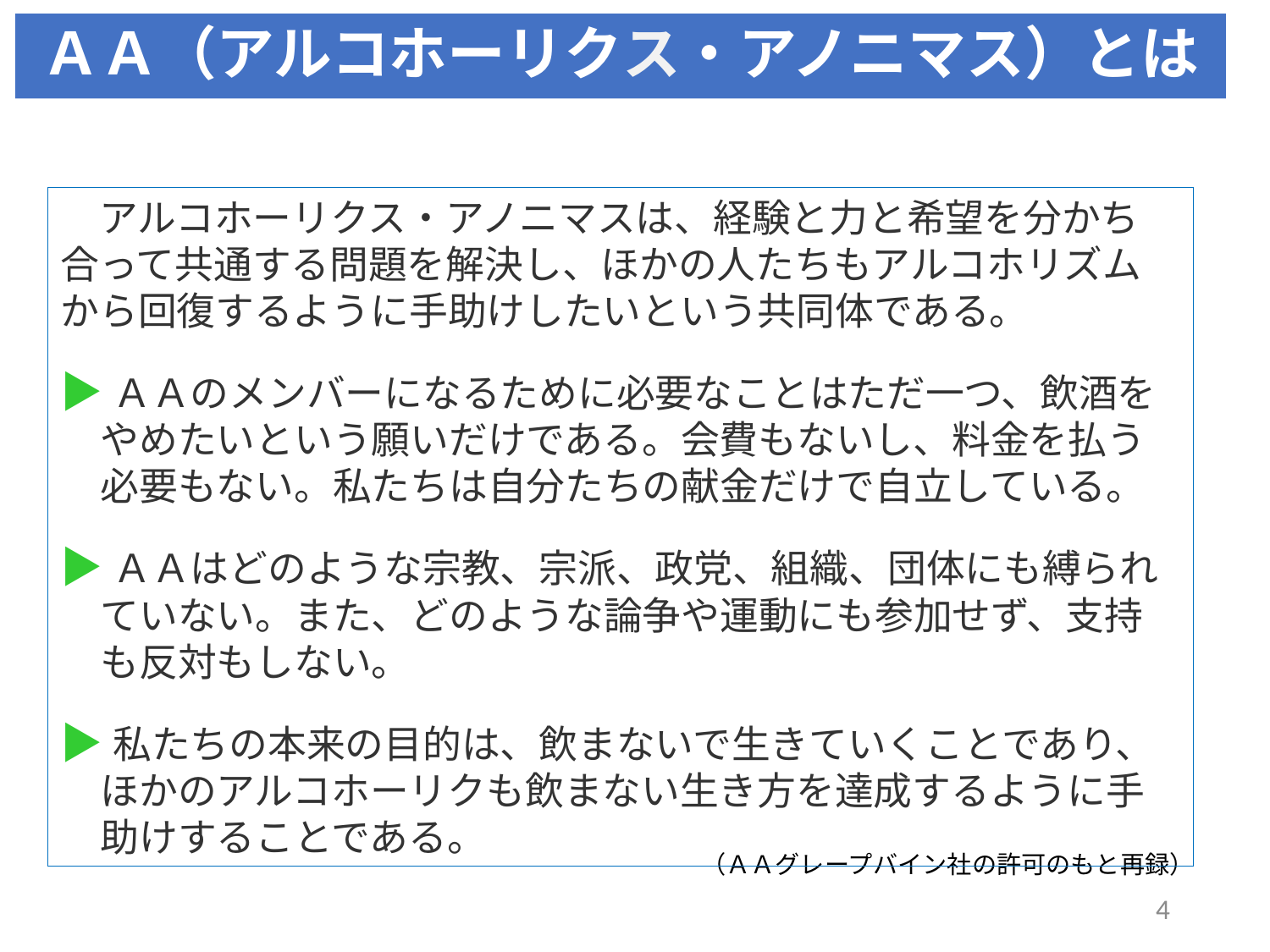

# ＡＡ（アルコホーリクス・アノニマス）とは
　アルコホーリクス・アノニマスは、経験と力と希望を分かち合って共通する問題を解決し、ほかの人たちもアルコホリズムから回復するように手助けしたいという共同体である。
▶ＡＡのメンバーになるために必要なことはただ一つ、飲酒をやめたいという願いだけである。会費もないし、料金を払う必要もない。私たちは自分たちの献金だけで自立している。
▶ＡＡはどのような宗教、宗派、政党、組織、団体にも縛られていない。また、どのような論争や運動にも参加せず、支持も反対もしない。
▶私たちの本来の目的は、飲まないで生きていくことであり、ほかのアルコホーリクも飲まない生き方を達成するように手助けすることである。
（ＡＡグレープバイン社の許可のもと再録）
4